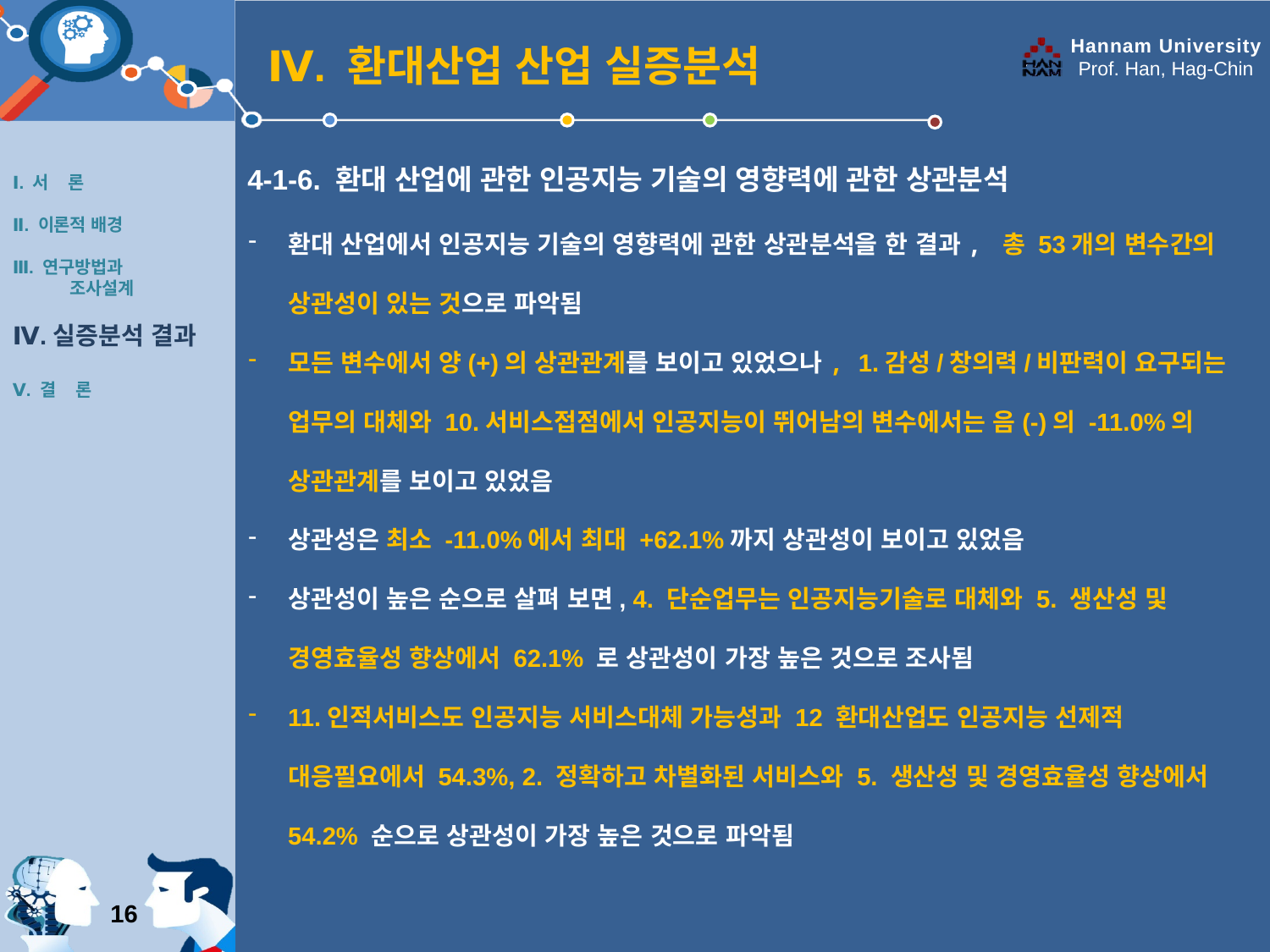

Ⅳ. 환대산업 산업 실증분석
Ⅰ. 서    론

Ⅱ. 이론적 배경

Ⅲ. 연구방법과
           조사설계

Ⅳ.실증분석 결과

Ⅴ. 결    론
4-1-6. 환대 산업에 관한 인공지능 기술의 영향력에 관한 상관분석

환대 산업에서 인공지능 기술의 영향력에 관한 상관분석을 한 결과, 총 53개의 변수간의 상관성이 있는 것으로 파악됨
모든 변수에서 양(+)의 상관관계를 보이고 있었으나, 1.감성/창의력/비판력이 요구되는 업무의 대체와 10.서비스접점에서 인공지능이 뛰어남의 변수에서는 음(-)의 -11.0%의 상관관계를 보이고 있었음
상관성은 최소 -11.0%에서 최대 +62.1%까지 상관성이 보이고 있었음
상관성이 높은 순으로 살펴 보면, 4. 단순업무는 인공지능기술로 대체와 5. 생산성 및 경영효율성 향상에서 62.1% 로 상관성이 가장 높은 것으로 조사됨
11.인적서비스도 인공지능 서비스대체 가능성과 12 환대산업도 인공지능 선제적 대응필요에서 54.3%, 2. 정확하고 차별화된 서비스와 5. 생산성 및 경영효율성 향상에서 54.2% 순으로 상관성이 가장 높은 것으로 파악됨